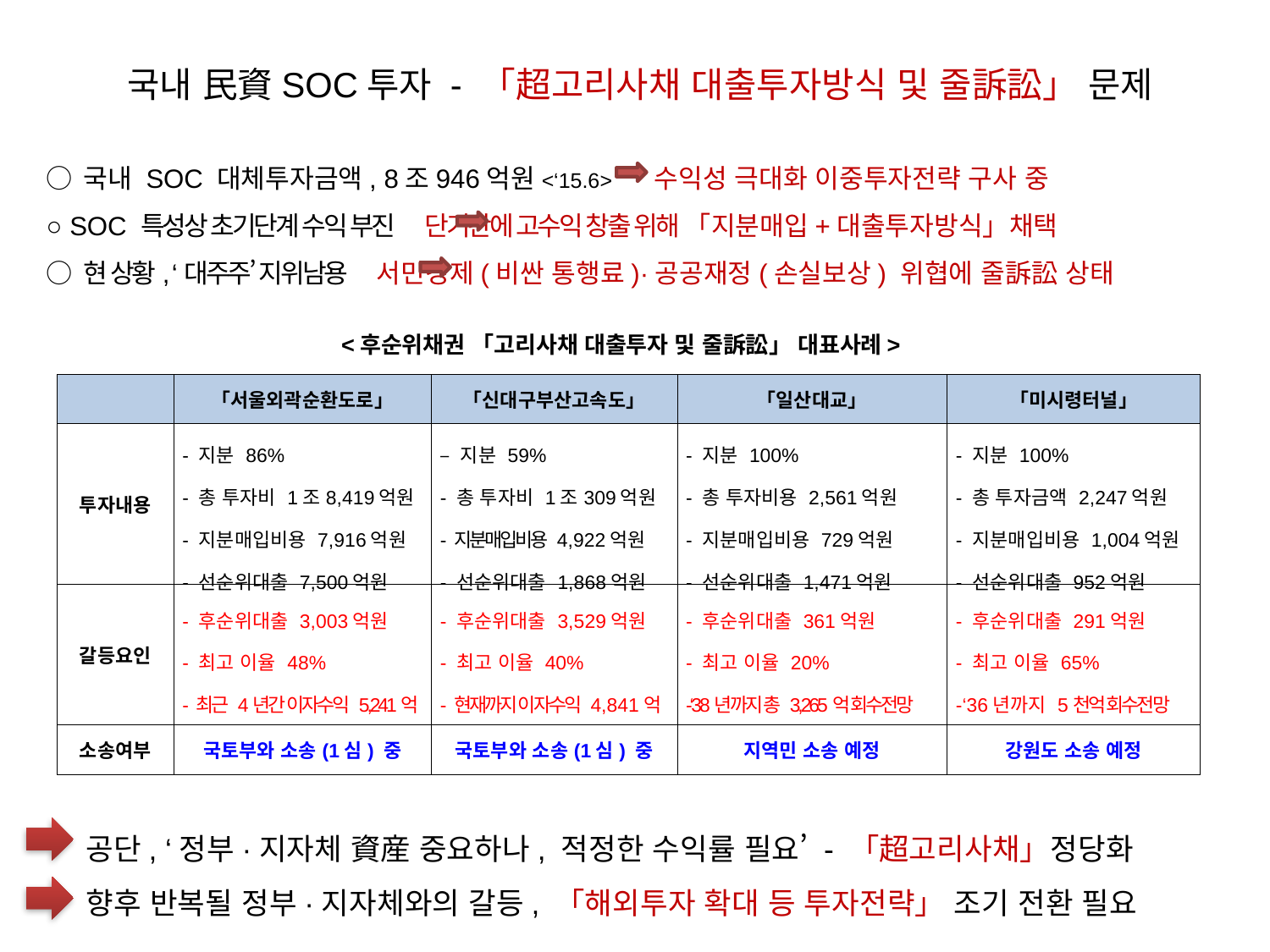

국내 民資SOC투자 - 「超고리사채 대출투자방식 및 줄訴訟」 문제
○ 국내 SOC 대체투자금액, 8조946억원<‘15.6>     수익성 극대화 이중투자전략 구사 중
○ SOC 특성상 초기단계 수익 부진      단기간에 고수익 창출 위해 「지분매입+대출투자방식」채택
○ 현 상황, ‘대주주’ 지위남용      서민경제(비싼 통행료)·공공재정(손실보상) 위협에 줄訴訟 상태

<후순위채권 「고리사채 대출투자 및 줄訴訟」 대표사례>
|  | 「서울외곽순환도로」 | 「신대구부산고속도」 | 「일산대교」 | 「미시령터널」 |
| --- | --- | --- | --- | --- |
| 투자내용 | - 지분 86% - 총 투자비 1조8,419억원 - 지분매입비용 7,916억원 - 선순위대출 7,500억원 | – 지분 59% - 총 투자비 1조309억원 - 지분매입비용 4,922억원 - 선순위대출 1,868억원 | - 지분 100% - 총 투자비용 2,561억원 - 지분매입비용 729억원 - 선순위대출 1,471억원 | - 지분 100% - 총 투자금액 2,247억원 - 지분매입비용 1,004억원 - 선순위대출 952억원 |
| 갈등요인 | - 후순위대출 3,003억원 - 최고 이율 48% - 최근 4년간 이자수익 5,241억 | - 후순위대출 3,529억원 - 최고 이율 40% - 현재까지 이자수익 4,841억 | - 후순위대출 361억원 - 최고 이율 20% -‘38년까지 총 3,265억 회수전망 | - 후순위대출 291억원 - 최고 이율 65% -‘36년까지 5천억 회수전망 |
| 소송여부 | 국토부와 소송(1심) 중 | 국토부와 소송(1심) 중 | 지역민 소송 예정 | 강원도 소송 예정 |
공단, ‘정부·지자체 資産 중요하나, 적정한 수익률 필요’ - 「超고리사채」정당화
향후 반복될 정부·지자체와의 갈등, 「해외투자 확대 등 투자전략」 조기 전환 필요